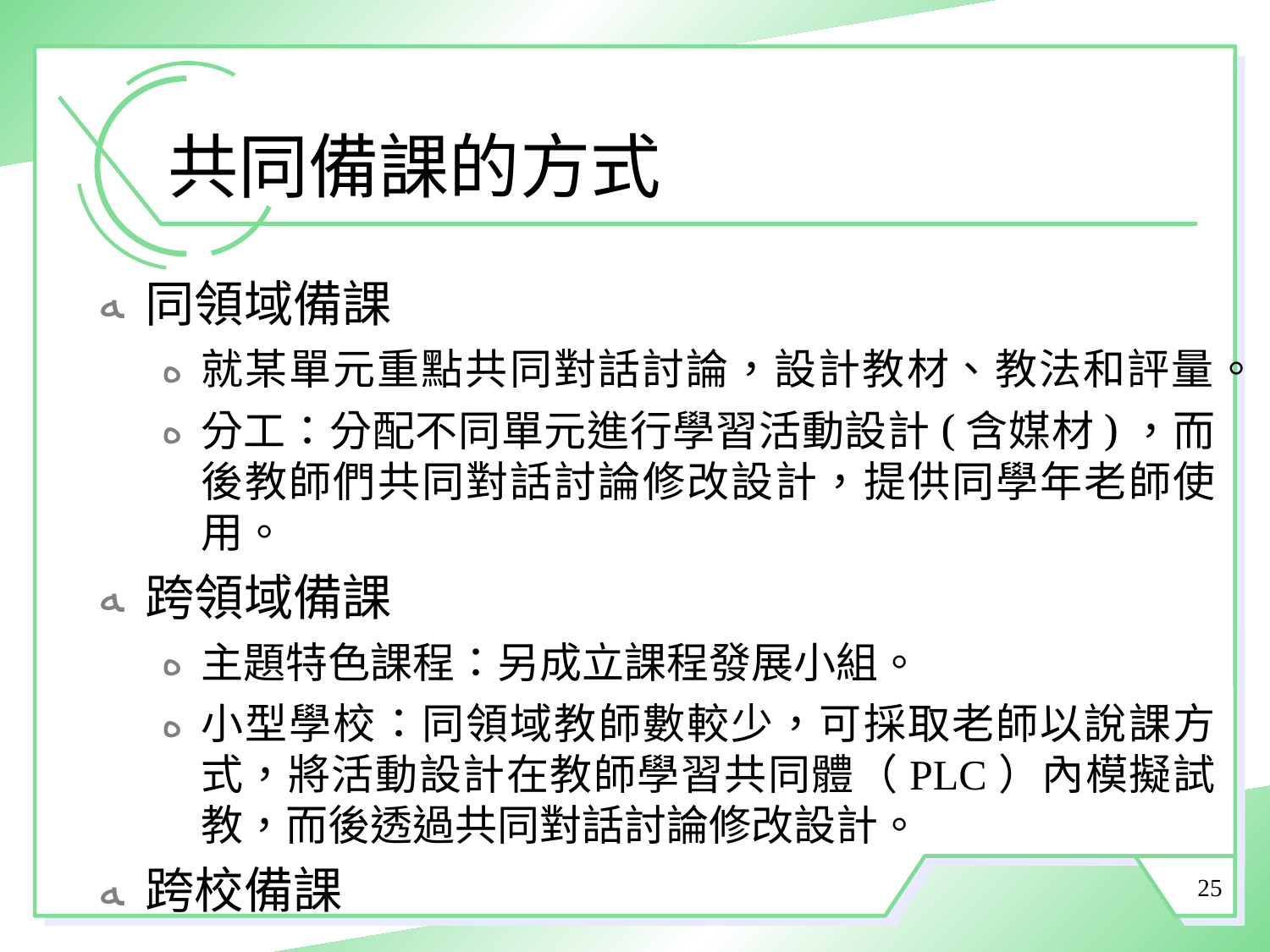

# 共同備課的方式
同領域備課
就某單元重點共同對話討論，設計教材、教法和評量。
分工：分配不同單元進行學習活動設計(含媒材)，而後教師們共同對話討論修改設計，提供同學年老師使用。
跨領域備課
主題特色課程：另成立課程發展小組。
小型學校：同領域教師數較少，可採取老師以說課方式，將活動設計在教師學習共同體（PLC）內模擬試教，而後透過共同對話討論修改設計。
跨校備課

25